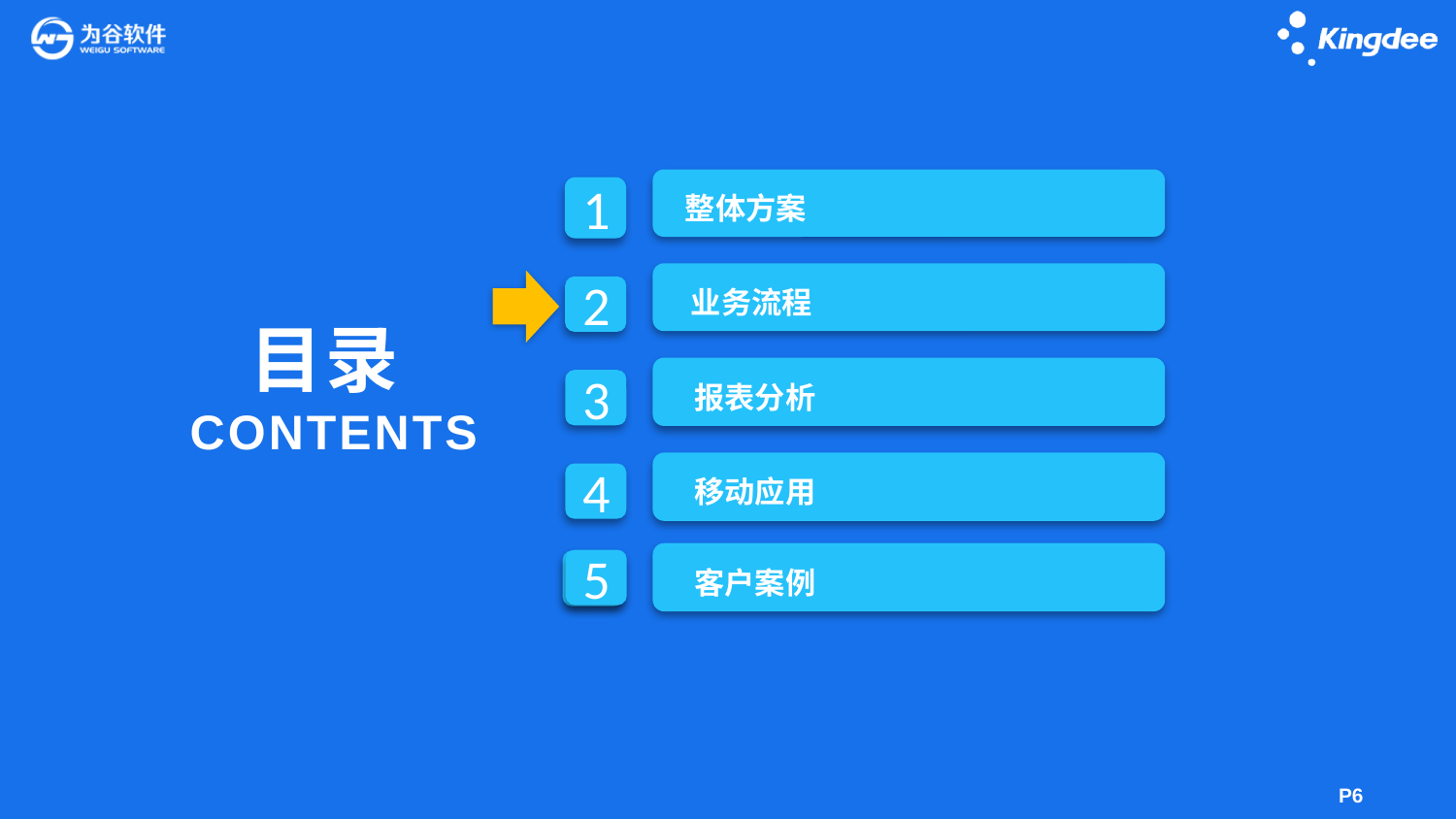

1
整体方案

业务流程

2
目录
CONTENTS

报表分析
3

移动应用
4

客户案例
5
6